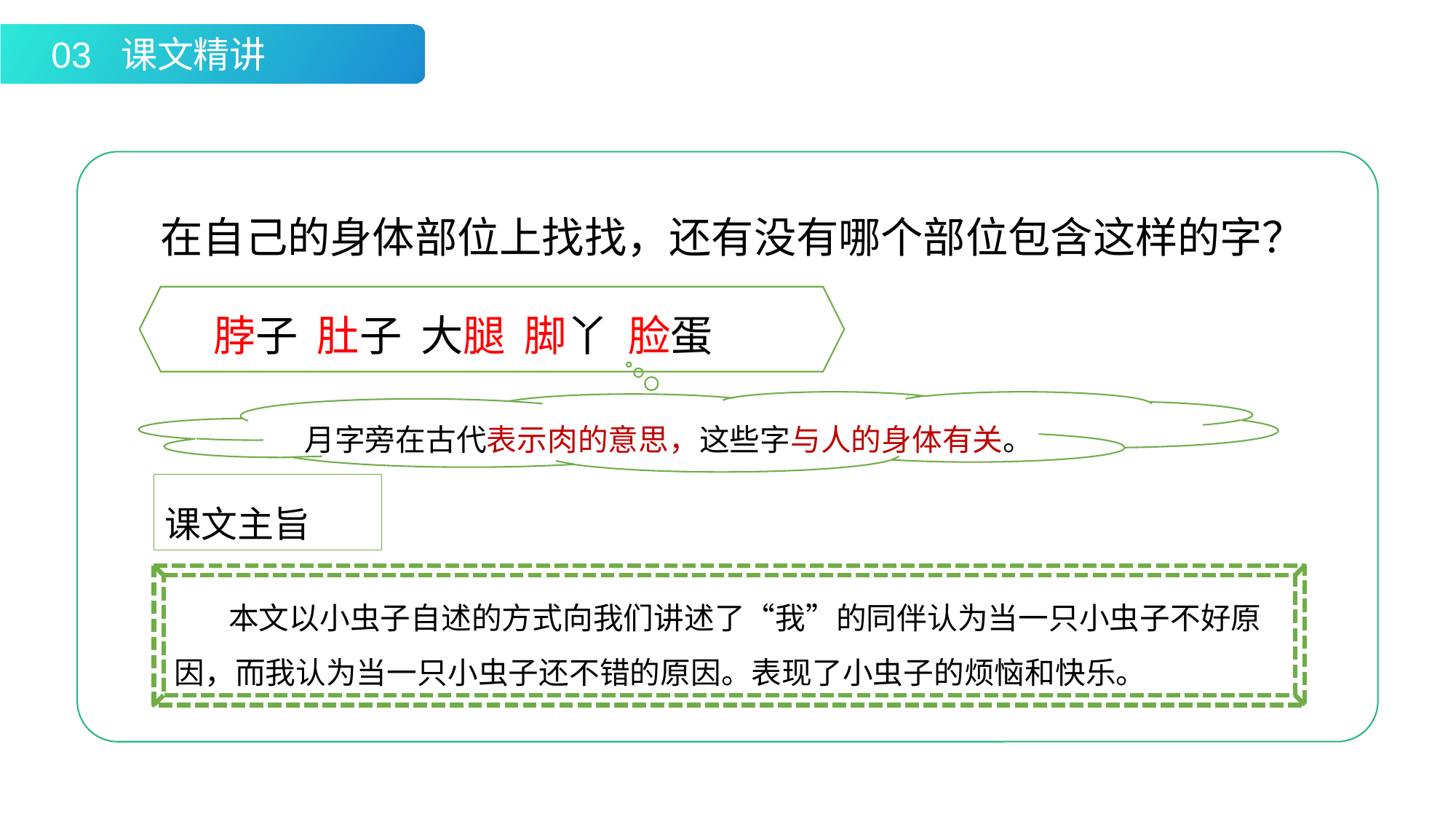

03  课文精讲
    在自己的身体部位上找找，还有没有哪个部位包含这样的字？
脖子  肚子  大腿  脚丫  脸蛋
月字旁在古代表示肉的意思，这些字与人的身体有关。
课文主旨
       本文以小虫子自述的方式向我们讲述了“我”的同伴认为当一只小虫子不好原因，而我认为当一只小虫子还不错的原因。表现了小虫子的烦恼和快乐。